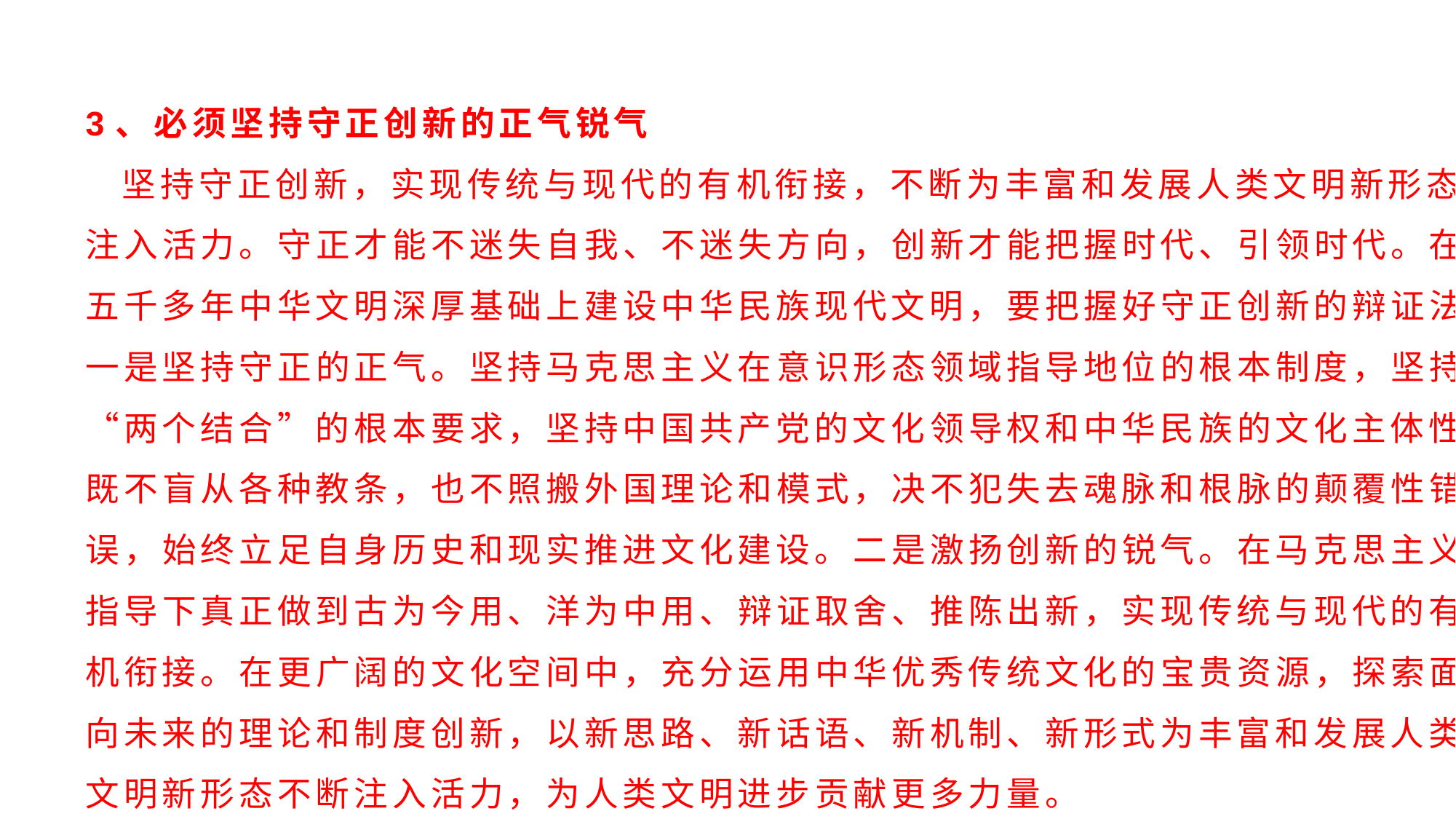

# 3、必须坚持守正创新的正气锐气 坚持守正创新，实现传统与现代的有机衔接，不断为丰富和发展人类文明新形态注入活力。守正才能不迷失自我、不迷失方向，创新才能把握时代、引领时代。在五千多年中华文明深厚基础上建设中华民族现代文明，要把握好守正创新的辩证法。一是坚持守正的正气。坚持马克思主义在意识形态领域指导地位的根本制度，坚持“两个结合”的根本要求，坚持中国共产党的文化领导权和中华民族的文化主体性。既不盲从各种教条，也不照搬外国理论和模式，决不犯失去魂脉和根脉的颠覆性错误，始终立足自身历史和现实推进文化建设。二是激扬创新的锐气。在马克思主义指导下真正做到古为今用、洋为中用、辩证取舍、推陈出新，实现传统与现代的有机衔接。在更广阔的文化空间中，充分运用中华优秀传统文化的宝贵资源，探索面向未来的理论和制度创新，以新思路、新话语、新机制、新形式为丰富和发展人类文明新形态不断注入活力，为人类文明进步贡献更多力量。